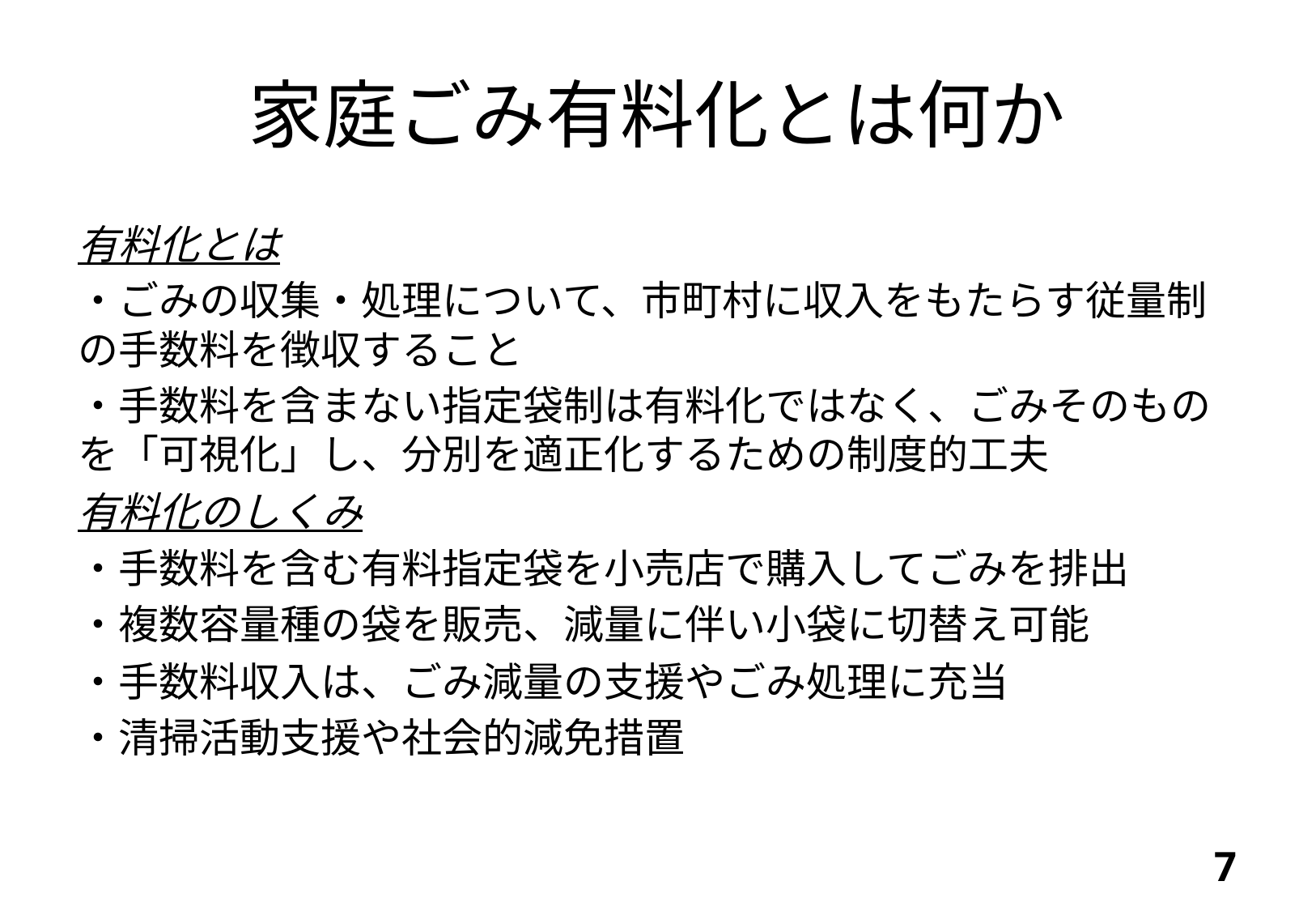

# 家庭ごみ有料化とは何か
有料化とは
・ごみの収集・処理について、市町村に収入をもたらす従量制の手数料を徴収すること
・手数料を含まない指定袋制は有料化ではなく、ごみそのものを「可視化」し、分別を適正化するための制度的工夫
有料化のしくみ
・手数料を含む有料指定袋を小売店で購入してごみを排出
・複数容量種の袋を販売、減量に伴い小袋に切替え可能
・手数料収入は、ごみ減量の支援やごみ処理に充当
・清掃活動支援や社会的減免措置

7